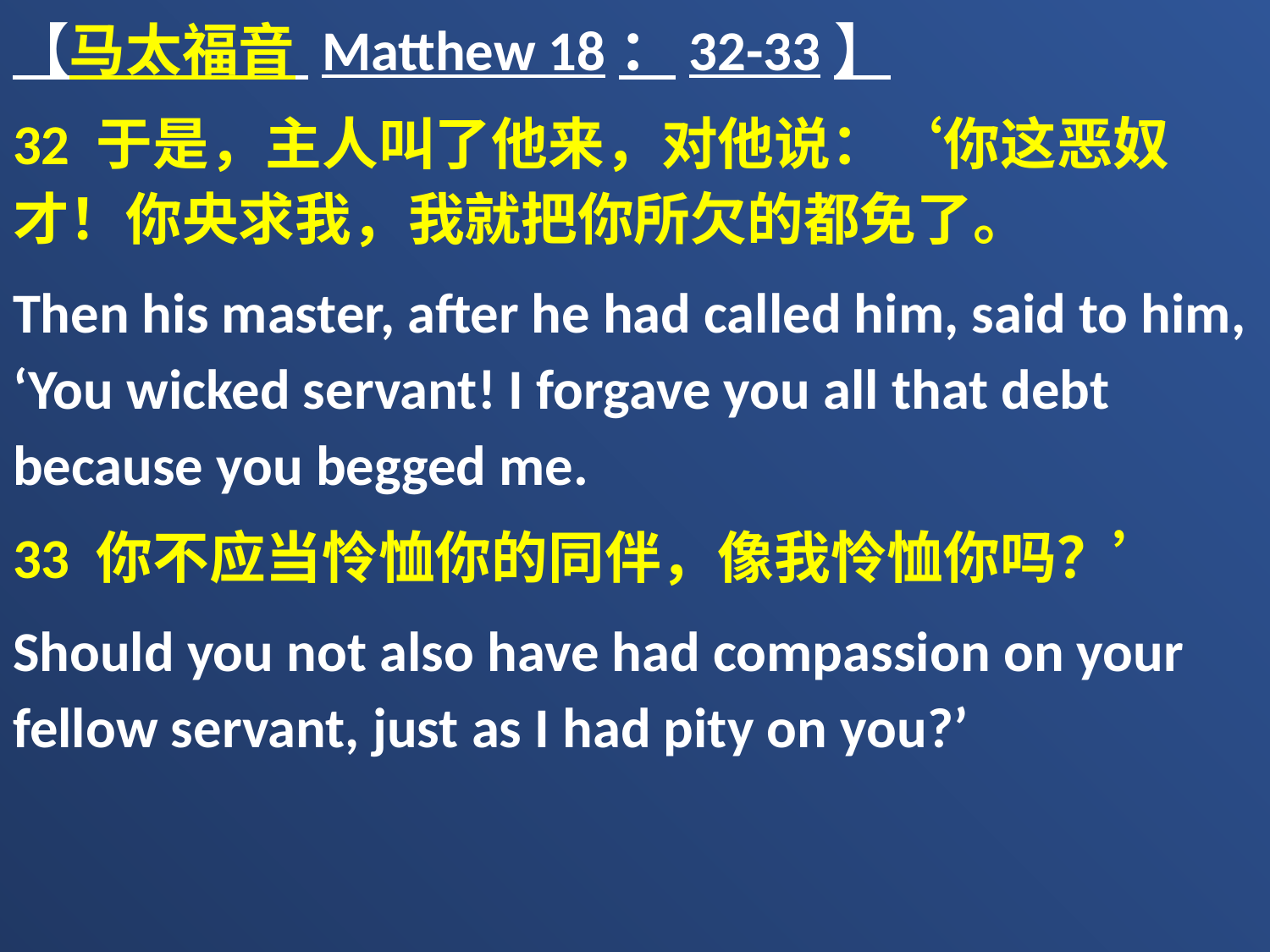

【马太福音 Matthew 18：32-33】
32 于是，主人叫了他来，对他说：‘你这恶奴才！你央求我，我就把你所欠的都免了。
Then his master, after he had called him, said to him, ‘You wicked servant! I forgave you all that debt because you begged me.
33 你不应当怜恤你的同伴，像我怜恤你吗？’
Should you not also have had compassion on your fellow servant, just as I had pity on you?’